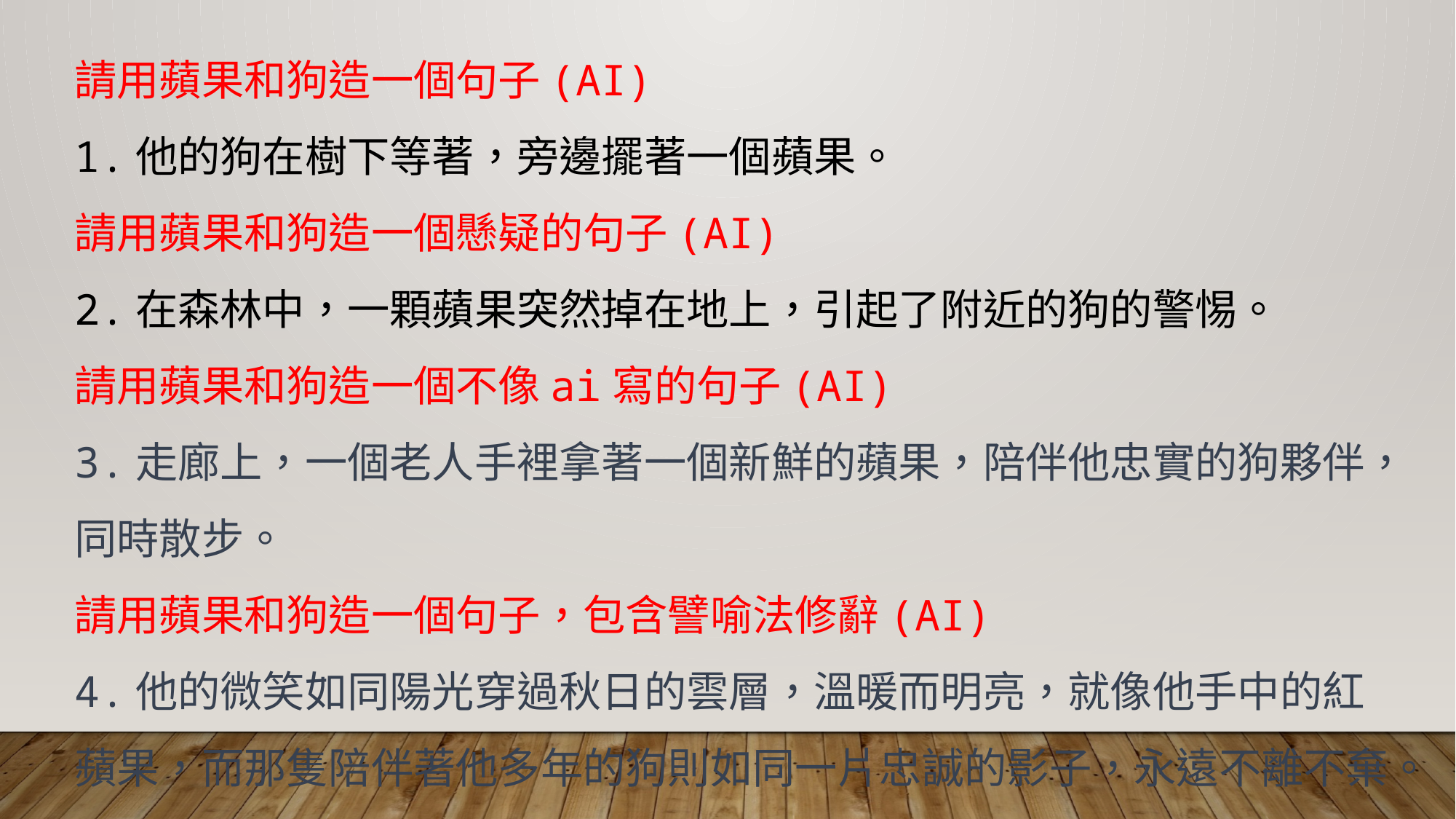

請用蘋果和狗造一個句子(AI)
1.他的狗在樹下等著，旁邊擺著一個蘋果。
請用蘋果和狗造一個懸疑的句子(AI)
2.在森林中，一顆蘋果突然掉在地上，引起了附近的狗的警惕。
請用蘋果和狗造一個不像ai寫的句子(AI)
3.走廊上，一個老人手裡拿著一個新鮮的蘋果，陪伴他忠實的狗夥伴，同時散步。
請用蘋果和狗造一個句子，包含譬喻法修辭(AI)
4.他的微笑如同陽光穿過秋日的雲層，溫暖而明亮，就像他手中的紅蘋果，而那隻陪伴著他多年的狗則如同一片忠誠的影子，永遠不離不棄。